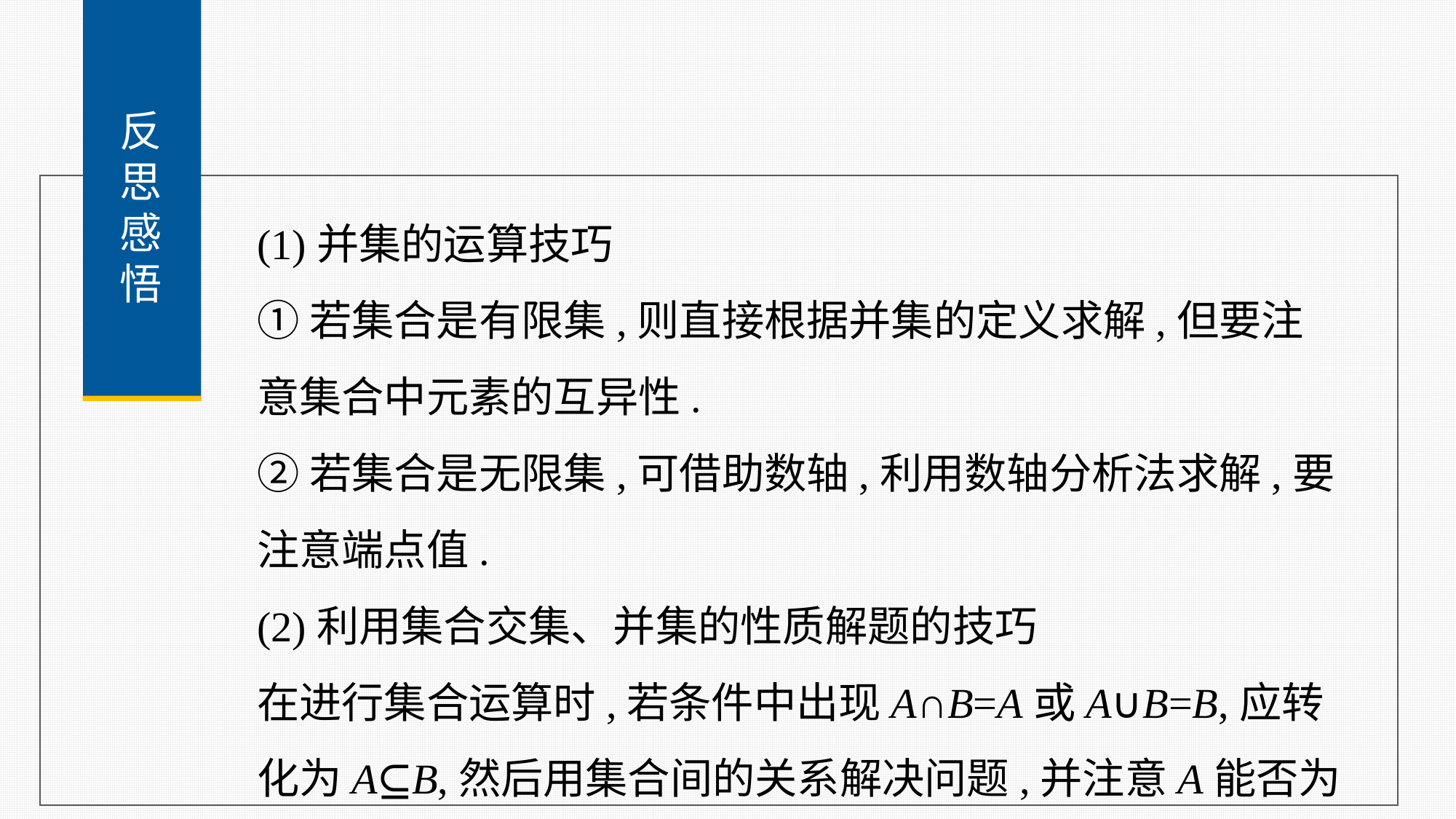

反
思
感
悟

(1)并集的运算技巧
①若集合是有限集,则直接根据并集的定义求解,但要注意集合中元素的互异性.
②若集合是无限集,可借助数轴,利用数轴分析法求解,要注意端点值.
(2)利用集合交集、并集的性质解题的技巧
在进行集合运算时,若条件中出现A∩B=A或A∪B=B,应转化为A⊆B,然后用集合间的关系解决问题,并注意A能否为空集.